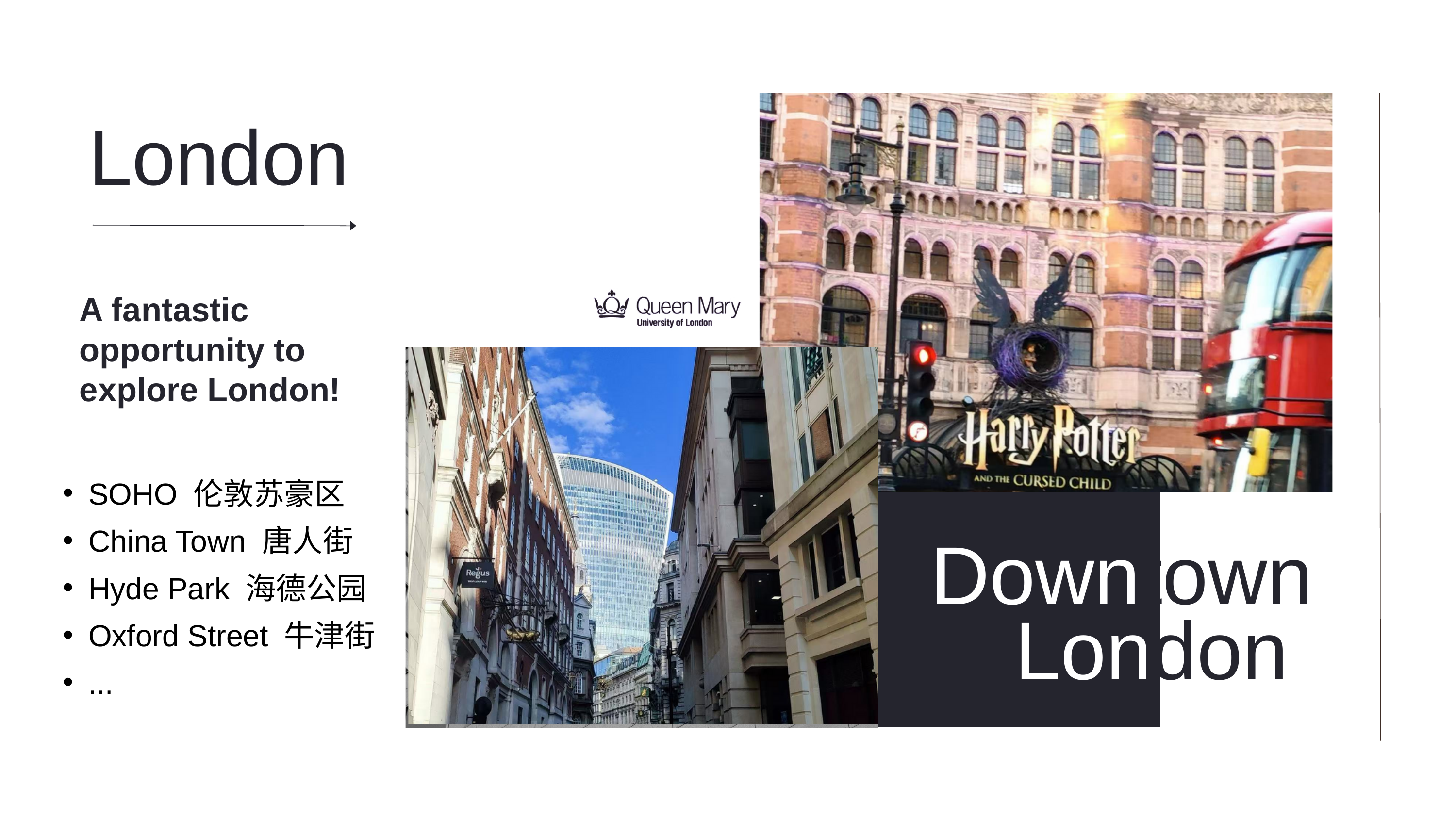

London

A fantastic opportunity to  explore London!

SOHO 伦敦苏豪区
China Town 唐人街
Hyde Park 海德公园
Oxford Street 牛津街
...

Downtown
London